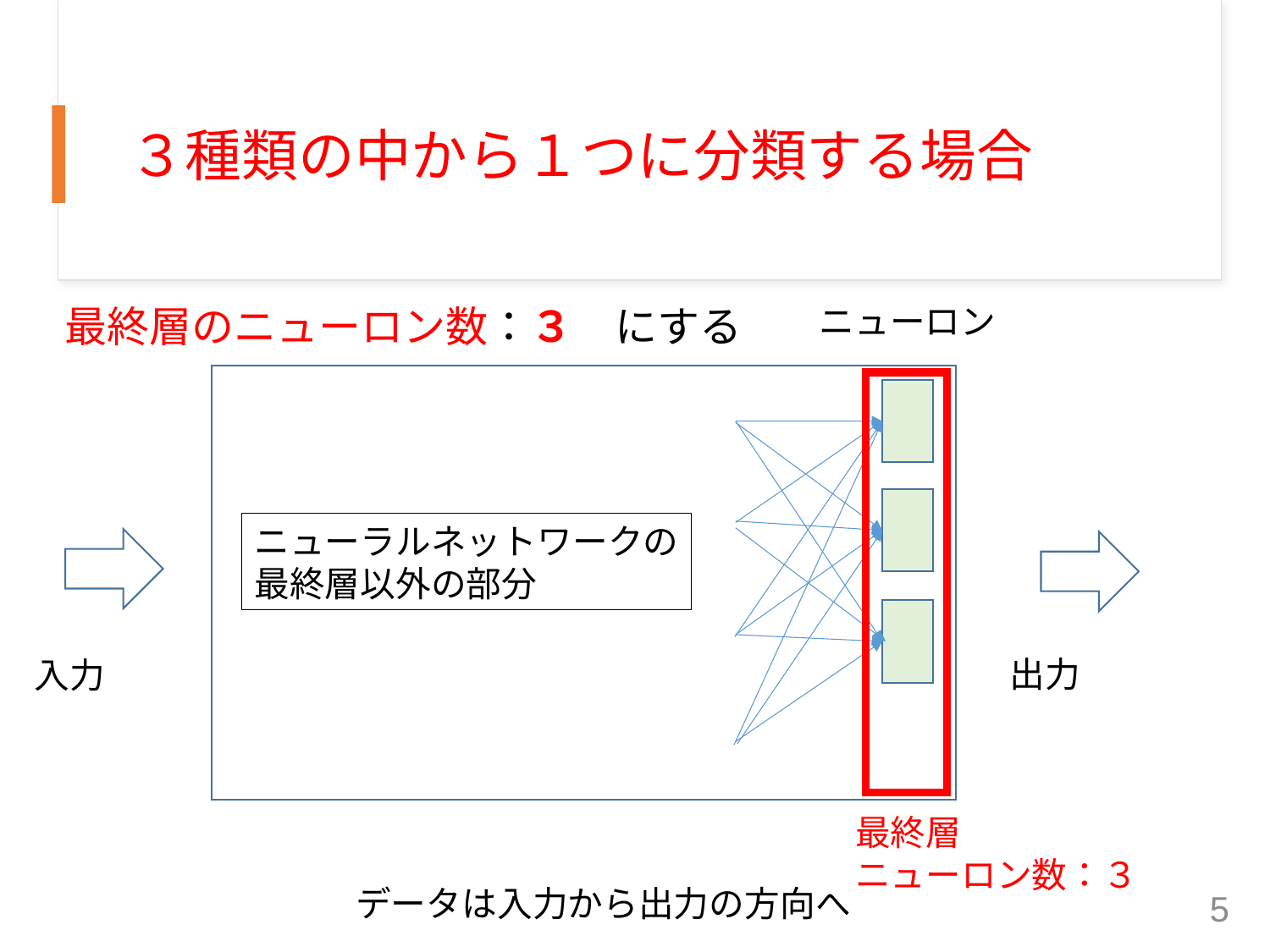

# ３種類の中から１つに分類する場合

ニューロン
最終層のニューロン数：３　にする

ニューラルネットワークの
最終層以外の部分

出力
入力
最終層
ニューロン数：３
データは入力から出力の方向へ
5